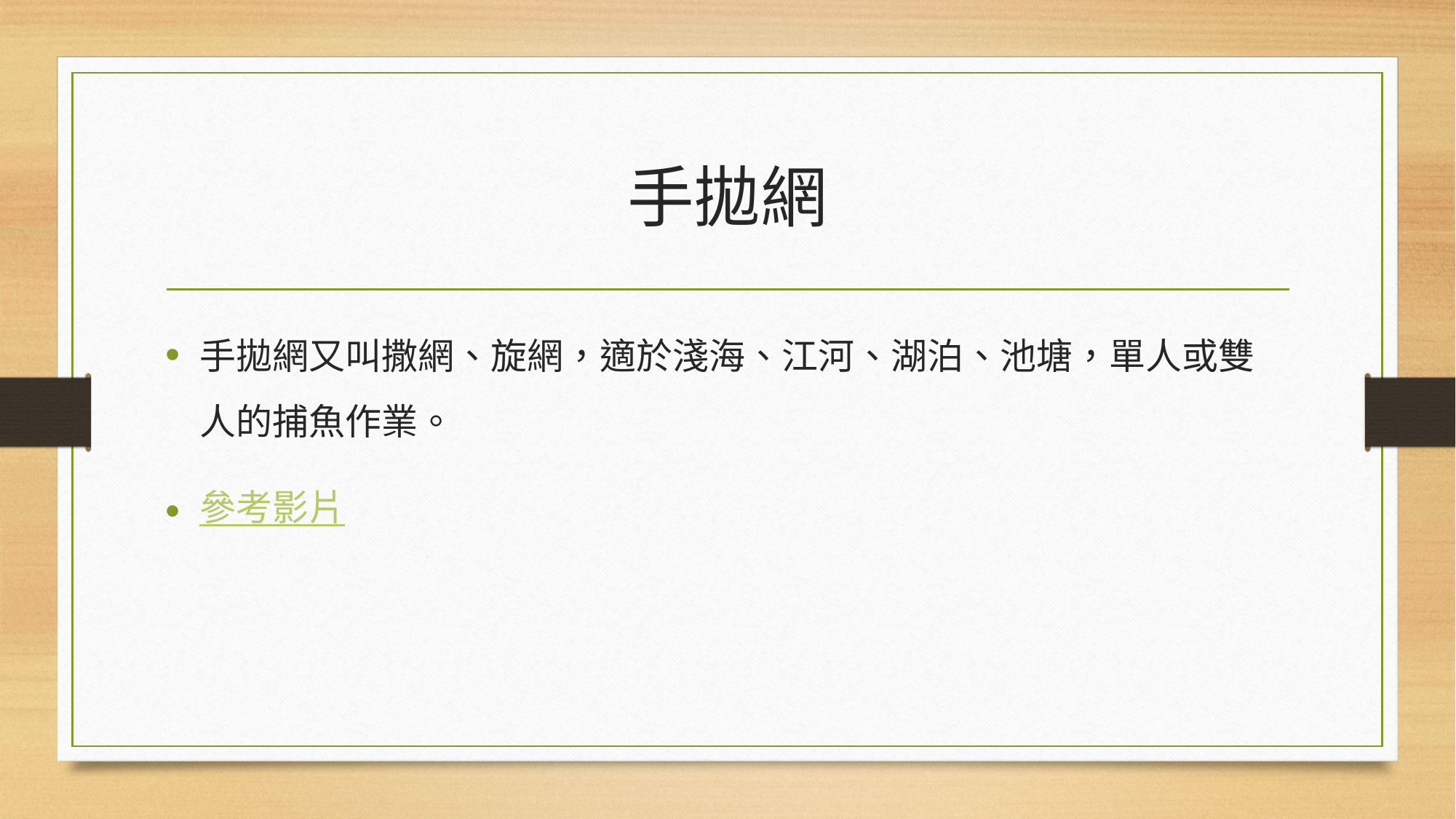

# 手拋網
手拋網又叫撒網、旋網，適於淺海、江河、湖泊、池塘，單人或雙人的捕魚作業。
參考影片